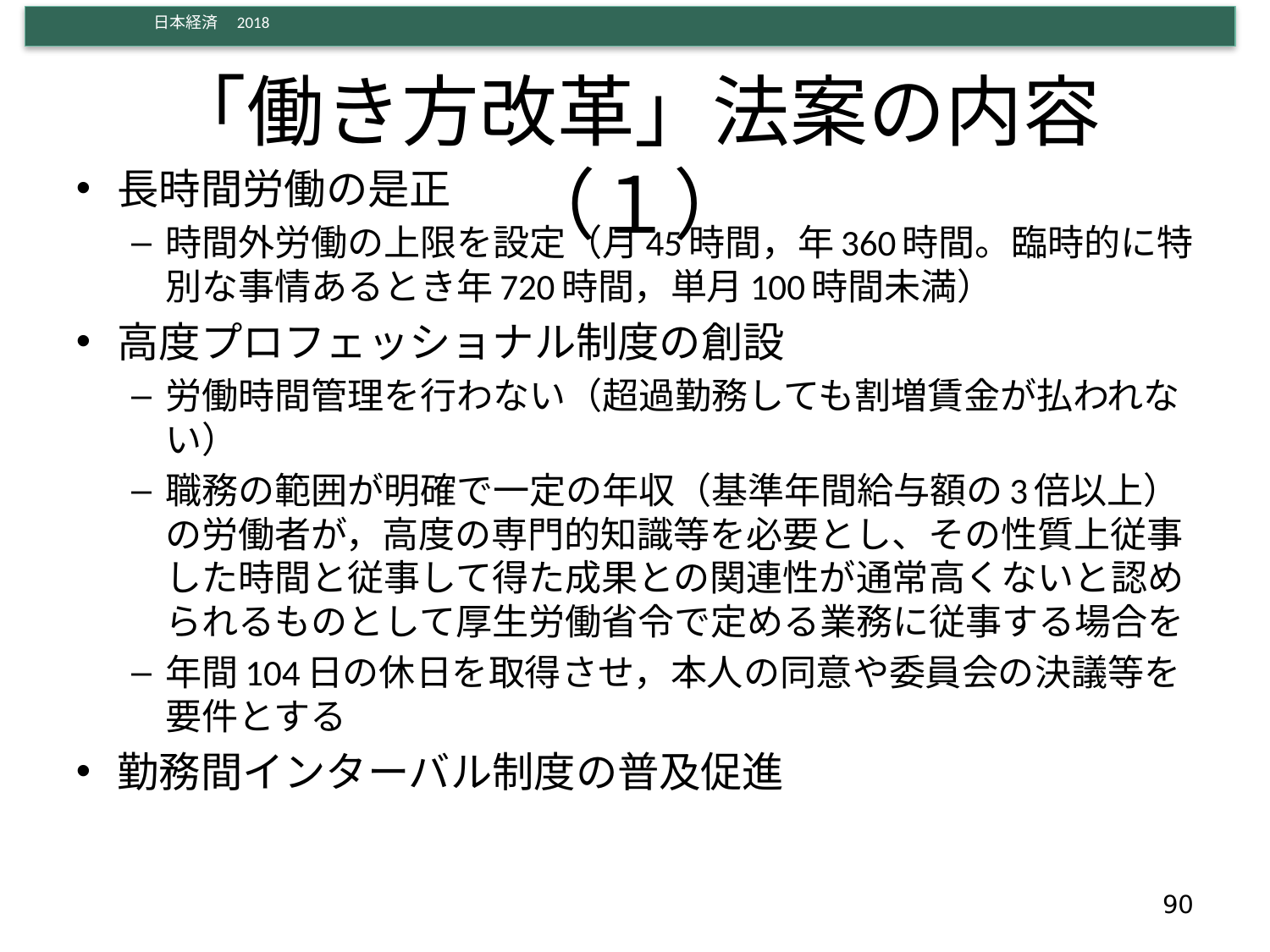

# 「働き方改革」法案の内容（１）
長時間労働の是正
時間外労働の上限を設定（月45時間，年360時間。臨時的に特別な事情あるとき年720時間，単月100時間未満）
高度プロフェッショナル制度の創設
労働時間管理を行わない（超過勤務しても割増賃金が払われない）
職務の範囲が明確で一定の年収（基準年間給与額の3倍以上）の労働者が，高度の専門的知識等を必要とし、その性質上従事した時間と従事して得た成果との関連性が通常高くないと認められるものとして厚生労働省令で定める業務に従事する場合を
年間104日の休日を取得させ，本人の同意や委員会の決議等を要件とする
勤務間インターバル制度の普及促進

90